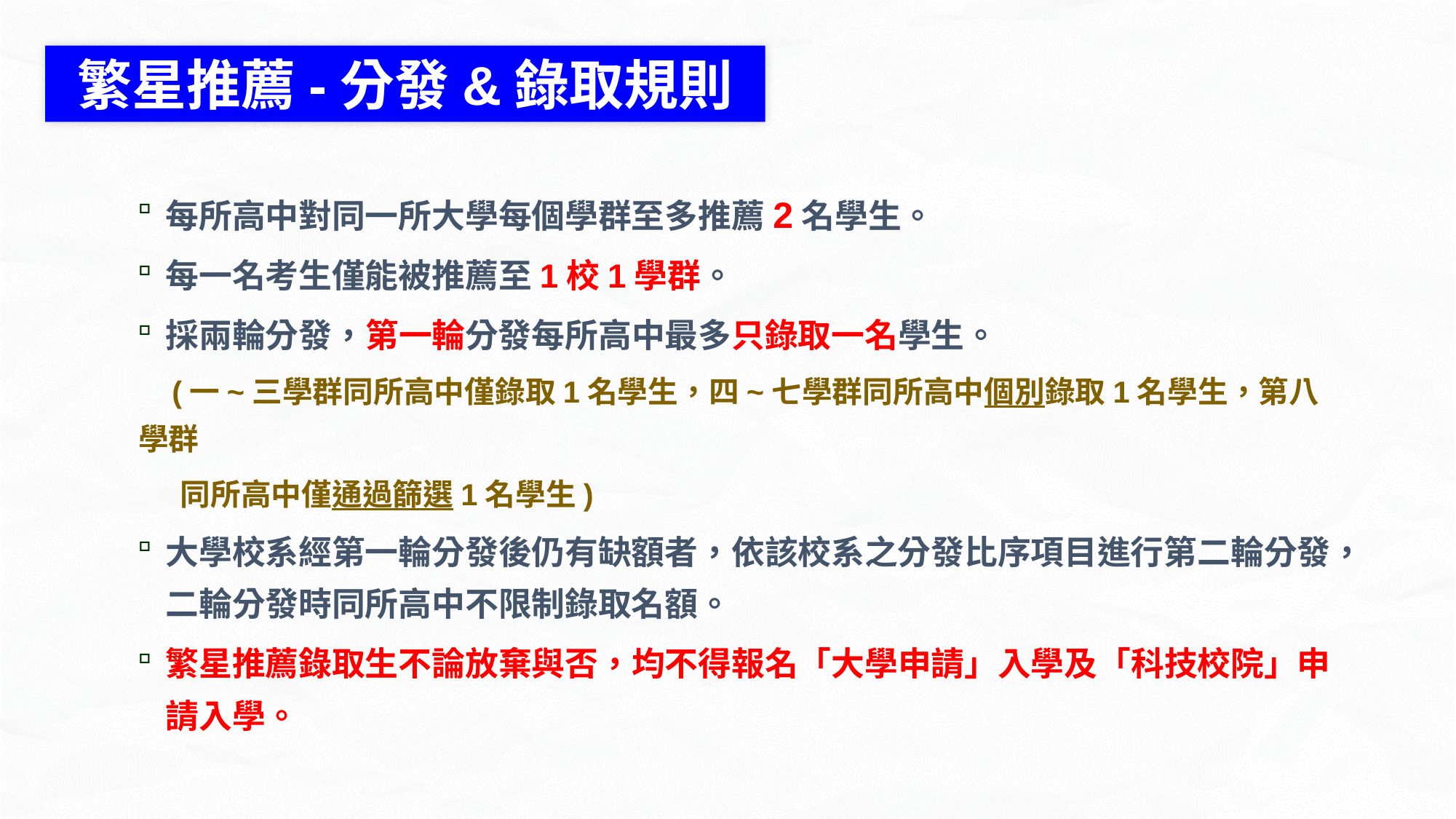

繁星推薦-分發&錄取規則
每所高中對同一所大學每個學群至多推薦2名學生。
每一名考生僅能被推薦至1校1學群。
採兩輪分發，第一輪分發每所高中最多只錄取一名學生。
    (一~三學群同所高中僅錄取1名學生，四~七學群同所高中個別錄取1名學生，第八學群
     同所高中僅通過篩選1名學生)
大學校系經第一輪分發後仍有缺額者，依該校系之分發比序項目進行第二輪分發，二輪分發時同所高中不限制錄取名額。
繁星推薦錄取生不論放棄與否，均不得報名「大學申請」入學及「科技校院」申請入學。